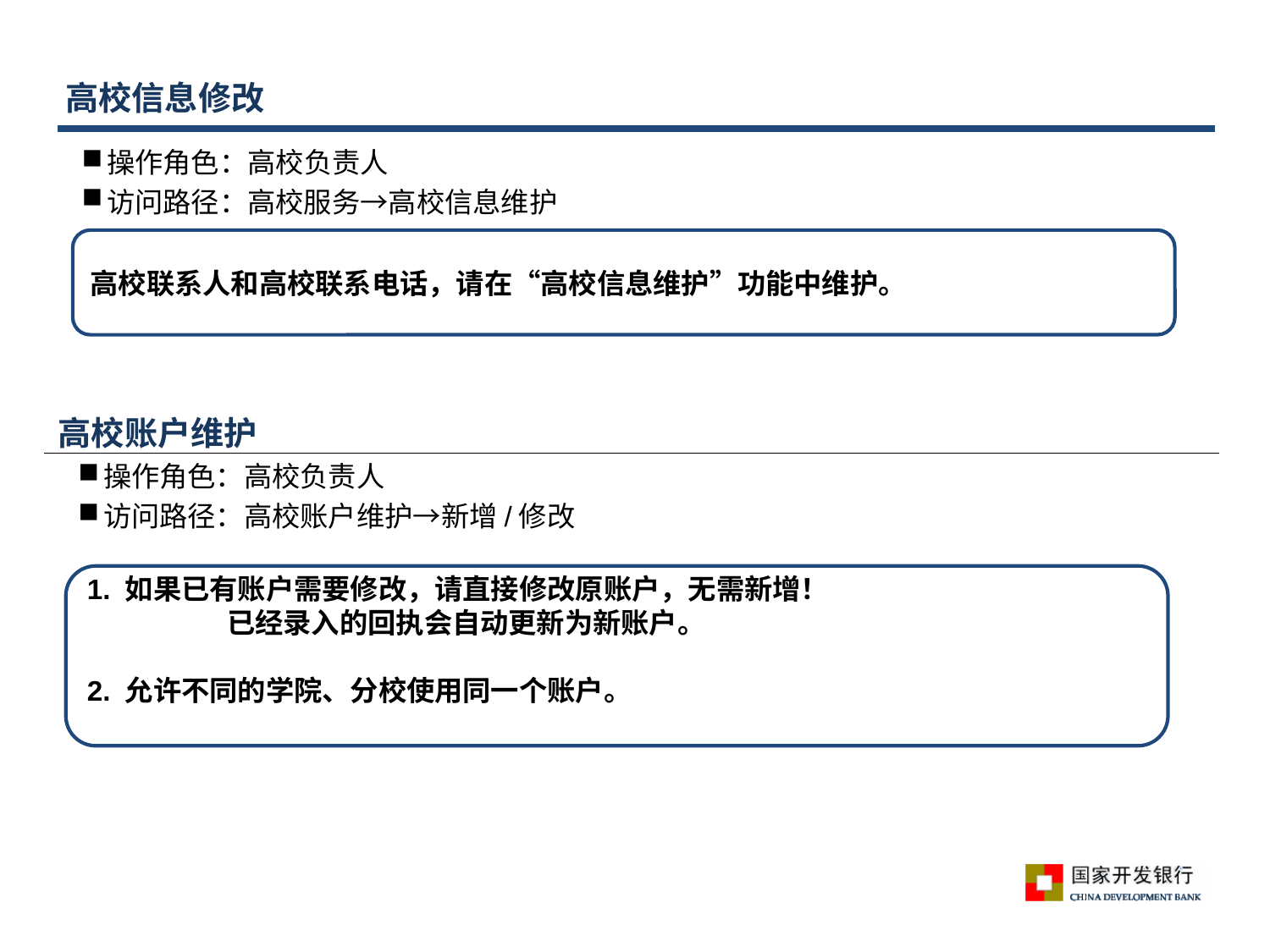

高校信息修改
操作角色：高校负责人
访问路径：高校服务→高校信息维护
高校联系人和高校联系电话，请在“高校信息维护”功能中维护。
高校账户维护
操作角色：高校负责人
访问路径：高校账户维护→新增/修改
1. 如果已有账户需要修改，请直接修改原账户，无需新增！
                     已经录入的回执会自动更新为新账户。

2. 允许不同的学院、分校使用同一个账户。

17